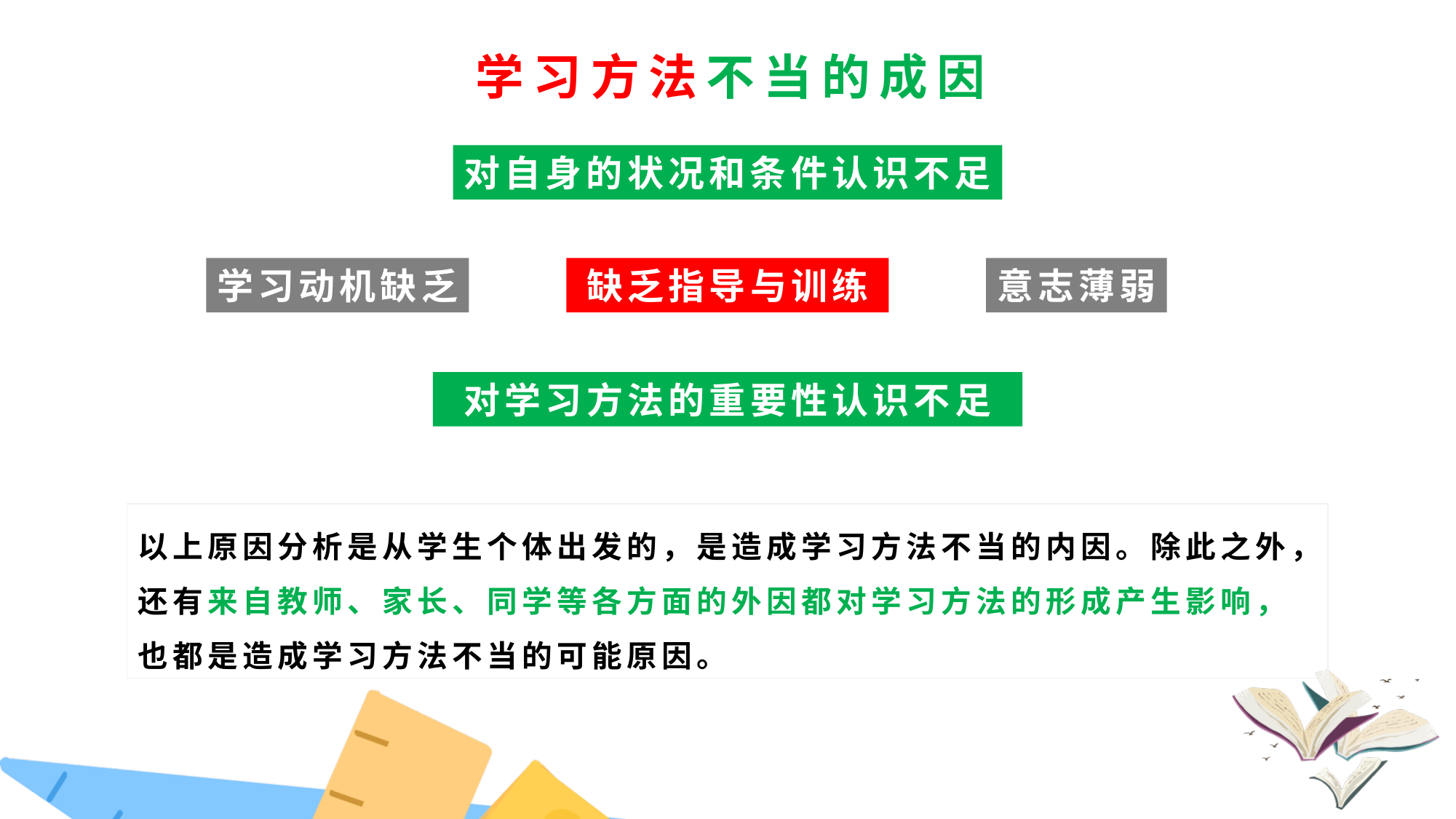

学习方法不当的成因
对自身的状况和条件认识不足
学习动机缺乏
缺乏指导与训练
意志薄弱
对学习方法的重要性认识不足
以上原因分析是从学生个体出发的，是造成学习方法不当的内因。除此之外，还有来自教师、家长、同学等各方面的外因都对学习方法的形成产生影响，也都是造成学习方法不当的可能原因。